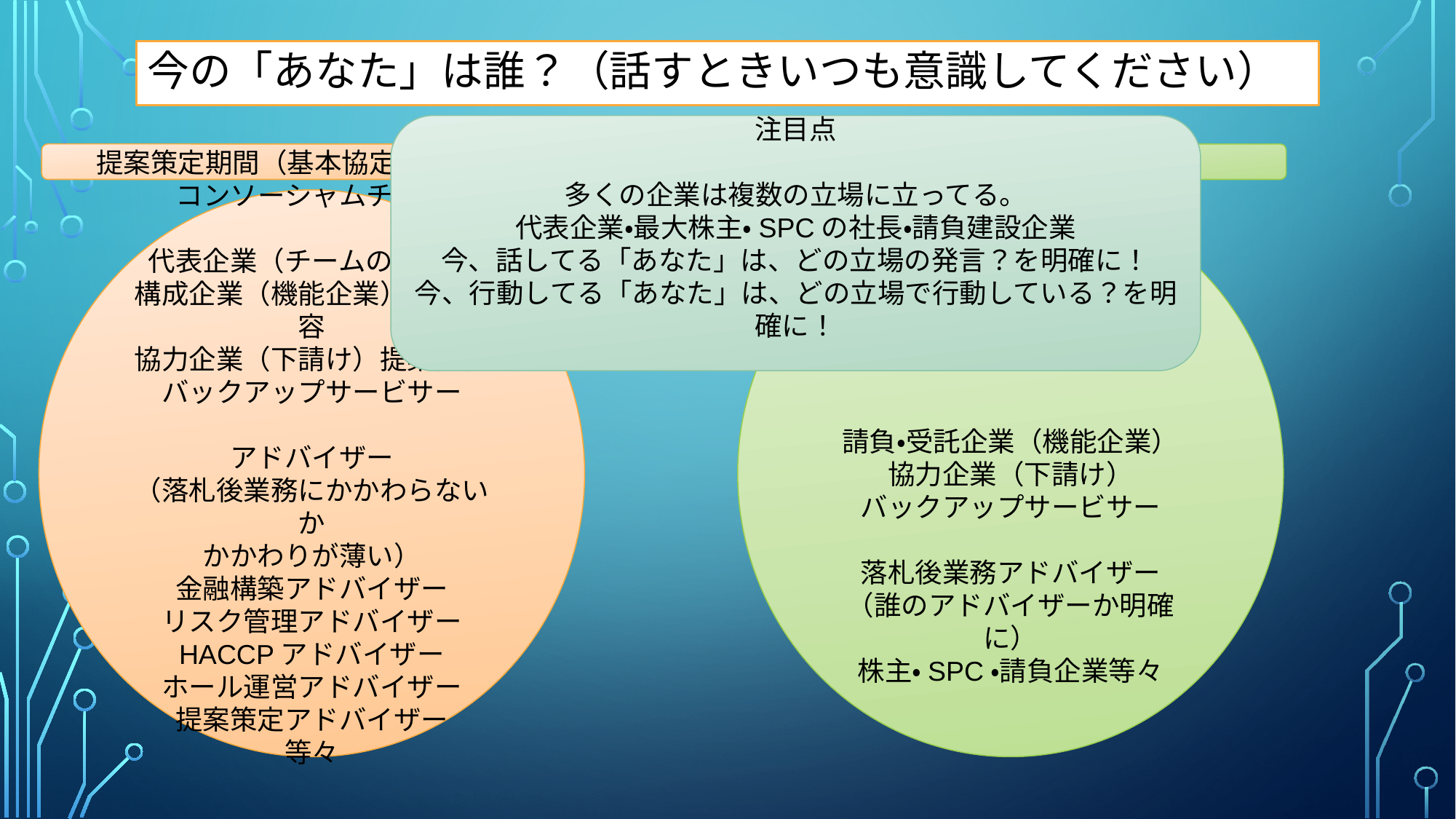

# 今の「あなた」は誰？（話すときいつも意識してください）
注目点

多くの企業は複数の立場に立ってる。
代表企業・最大株主・SPCの社長・請負建設企業
今、話してる「あなた」は、どの立場の発言？を明確に！
今、行動してる「あなた」は、どの立場で行動している？を明確に！

提案策定期間（基本協定締結まで）
落札後（SPC設立後）
コンソーシャムチーム

代表企業（チームの窓口）
構成企業（機能企業）提案内容
協力企業（下請け）提案内容
バックアップサービサー

アドバイザー
（落札後業務にかかわらないか
かかわりが薄い）
金融構築アドバイザー
リスク管理アドバイザー
HACCPアドバイザー
ホール運営アドバイザー
提案策定アドバイザー
等々
株主・出資者
SPC経営者
SPC社員（正・委託）

請負・受託企業（機能企業）
協力企業（下請け）
バックアップサービサー

落札後業務アドバイザー
（誰のアドバイザーか明確に）
株主・SPC・請負企業等々